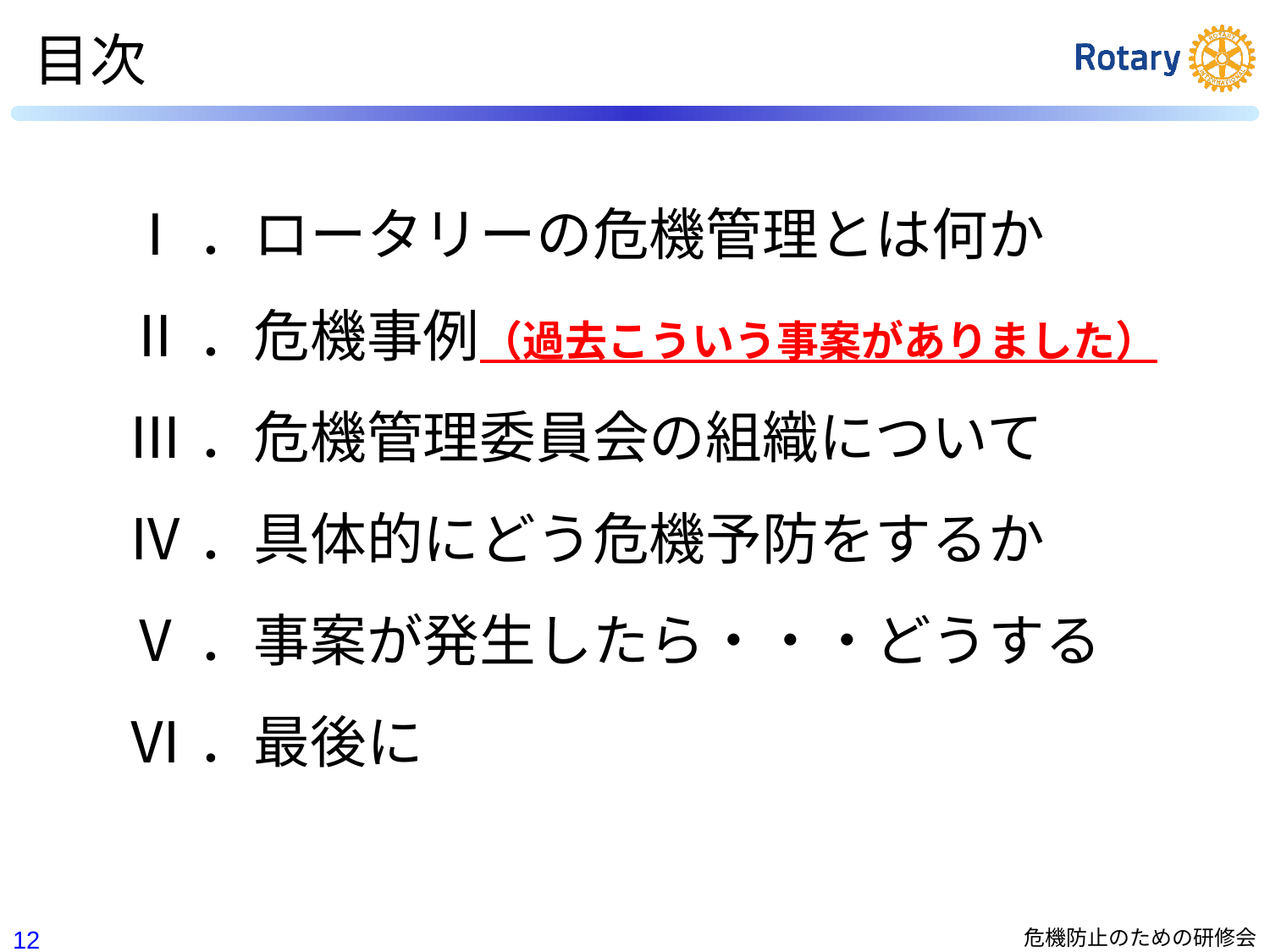

目次
Ⅰ．ロータリーの危機管理とは何か
Ⅱ．危機事例（過去こういう事案がありました）
Ⅲ．危機管理委員会の組織について
Ⅳ．具体的にどう危機予防をするか
Ⅴ．事案が発生したら・・・どうする
Ⅵ．最後に
12
危機防止のための研修会